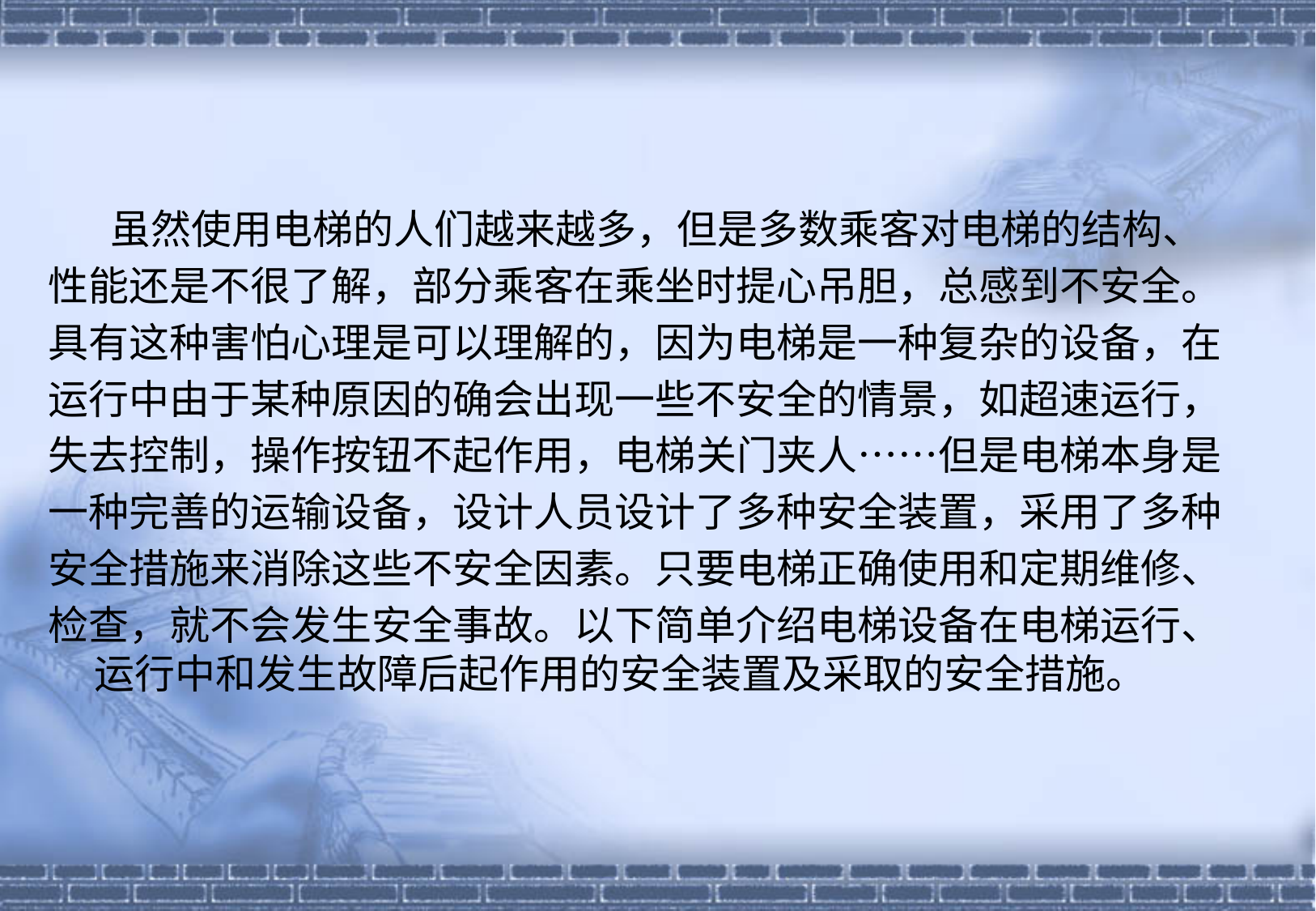

虽然使用电梯的人们越来越多，但是多数乘客对电梯的结构、
性能还是不很了解，部分乘客在乘坐时提心吊胆，总感到不安全。
具有这种害怕心理是可以理解的，因为电梯是一种复杂的设备，在
运行中由于某种原因的确会出现一些不安全的情景，如超速运行，
失去控制，操作按钮不起作用，电梯关门夹人……但是电梯本身是
一种完善的运输设备，设计人员设计了多种安全装置，采用了多种
安全措施来消除这些不安全因素。只要电梯正确使用和定期维修、
检查，就不会发生安全事故。以下简单介绍电梯设备在电梯运行、运行中和发生故障后起作用的安全装置及采取的安全措施。